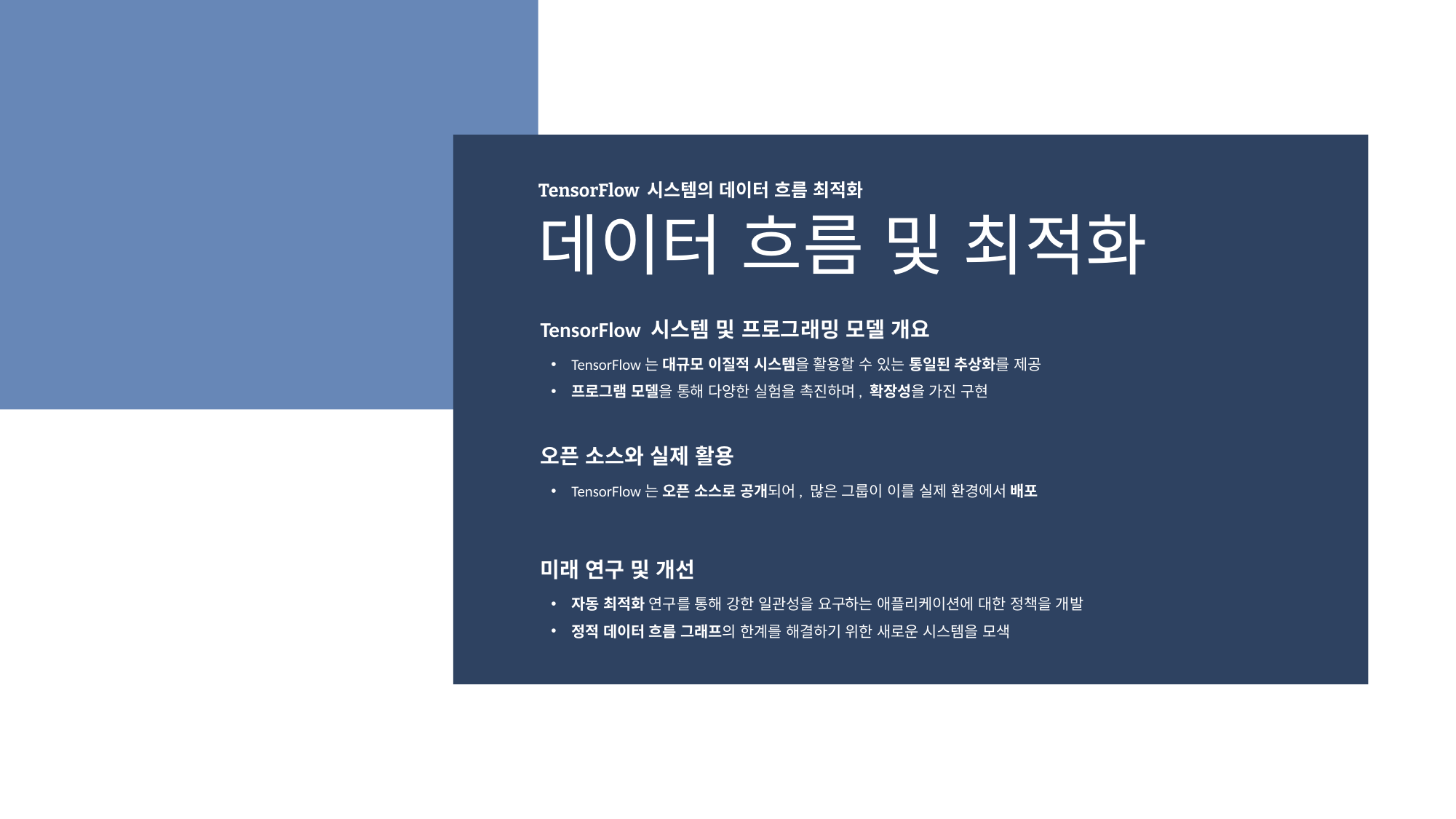

TensorFlow 시스템의 데이터 흐름 최적화
데이터 흐름 및 최적화
TensorFlow 시스템 및 프로그래밍 모델 개요
TensorFlow는 대규모 이질적 시스템을 활용할 수 있는 통일된 추상화를 제공
프로그램 모델을 통해 다양한 실험을 촉진하며, 확장성을 가진 구현
오픈 소스와 실제 활용
TensorFlow는 오픈 소스로 공개되어, 많은 그룹이 이를 실제 환경에서 배포
미래 연구 및 개선
자동 최적화 연구를 통해 강한 일관성을 요구하는 애플리케이션에 대한 정책을 개발
정적 데이터 흐름 그래프의 한계를 해결하기 위한 새로운 시스템을 모색